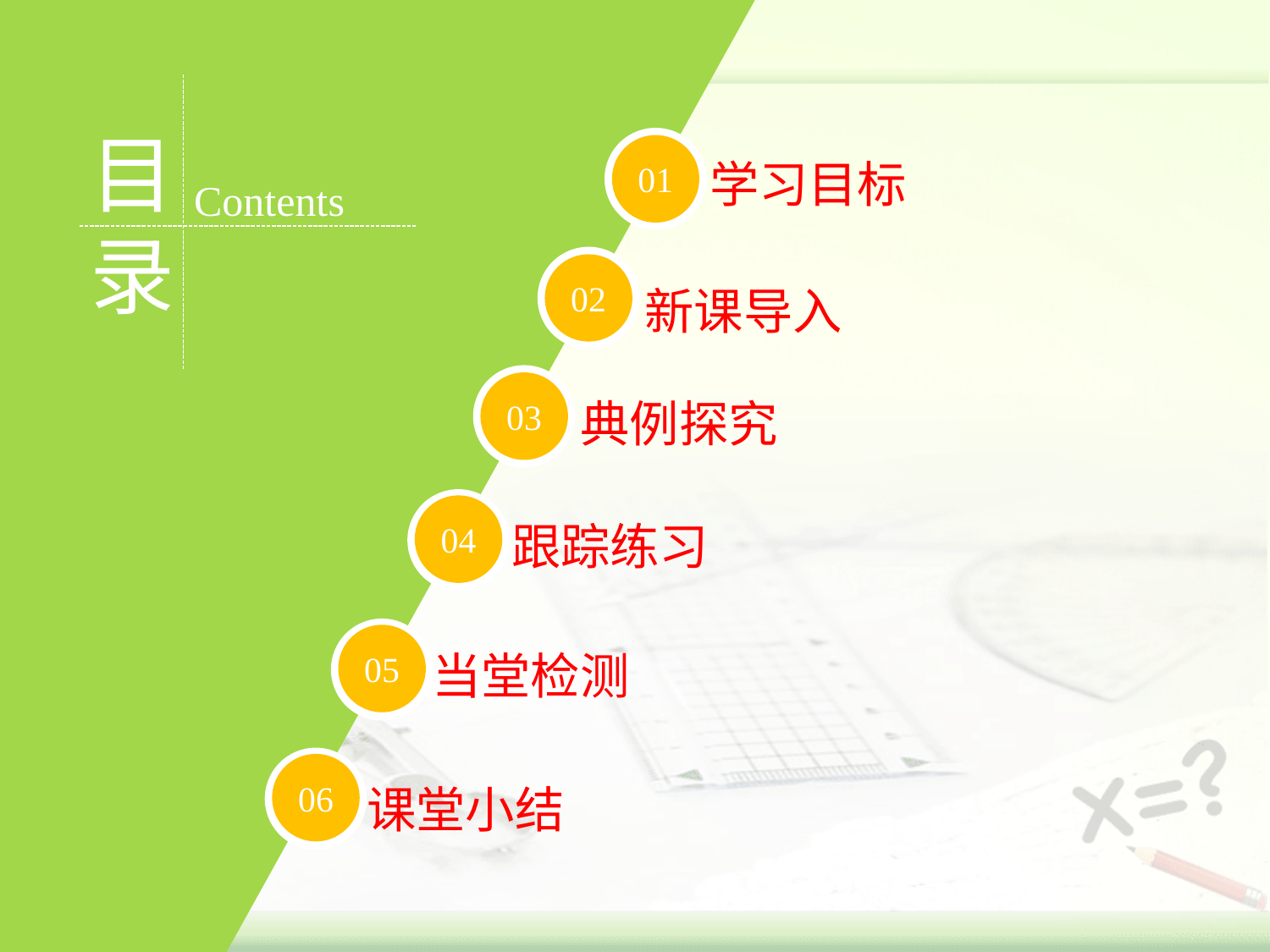

目录

01
学习目标
Contents

02
新课导入

03
典例探究

04
跟踪练习

05
当堂检测

06
课堂小结